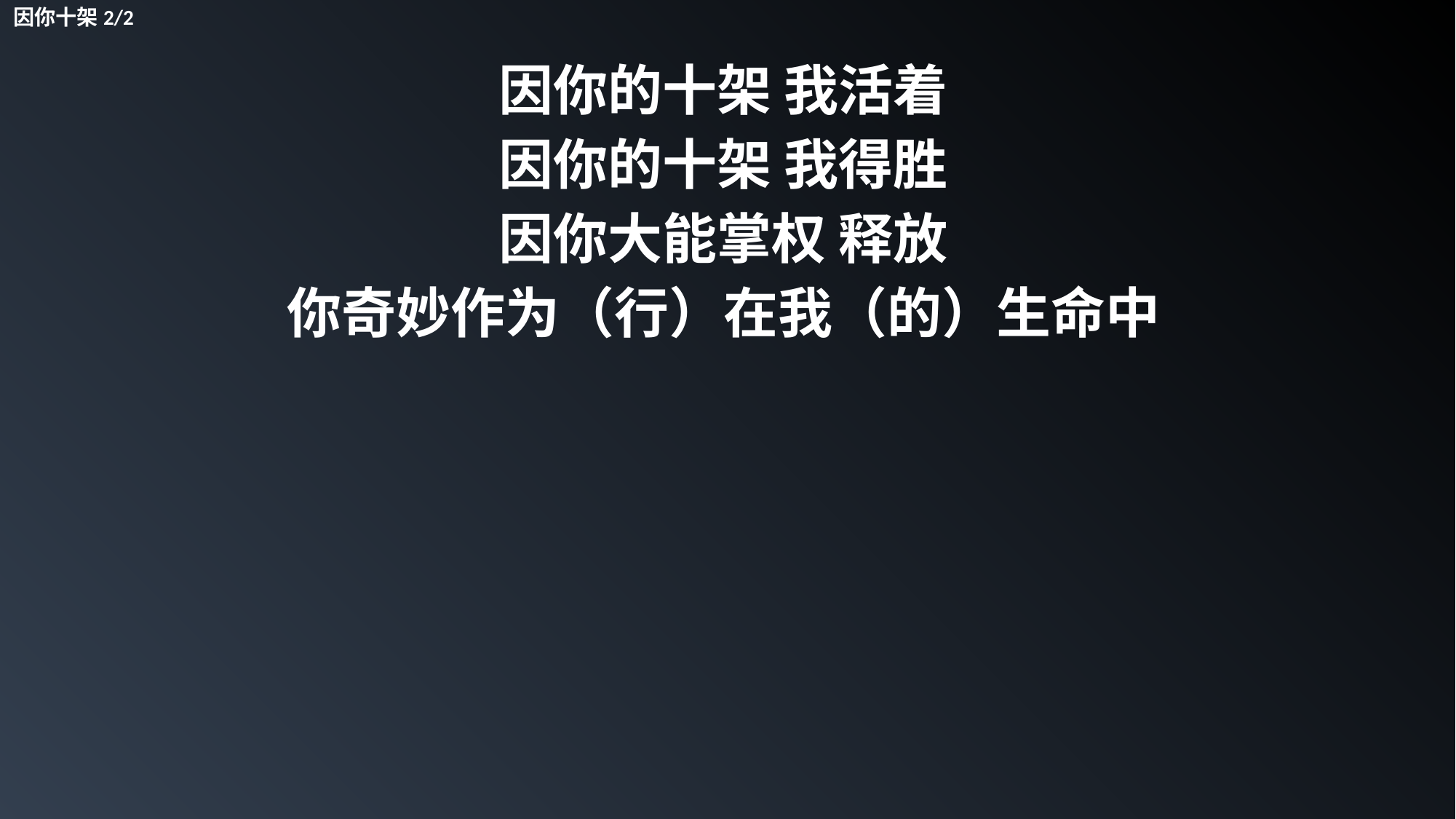

因你十架2/2
因你的十架 我活着
因你的十架 我得胜
因你大能掌权 释放
你奇妙作为（行）在我（的）生命中